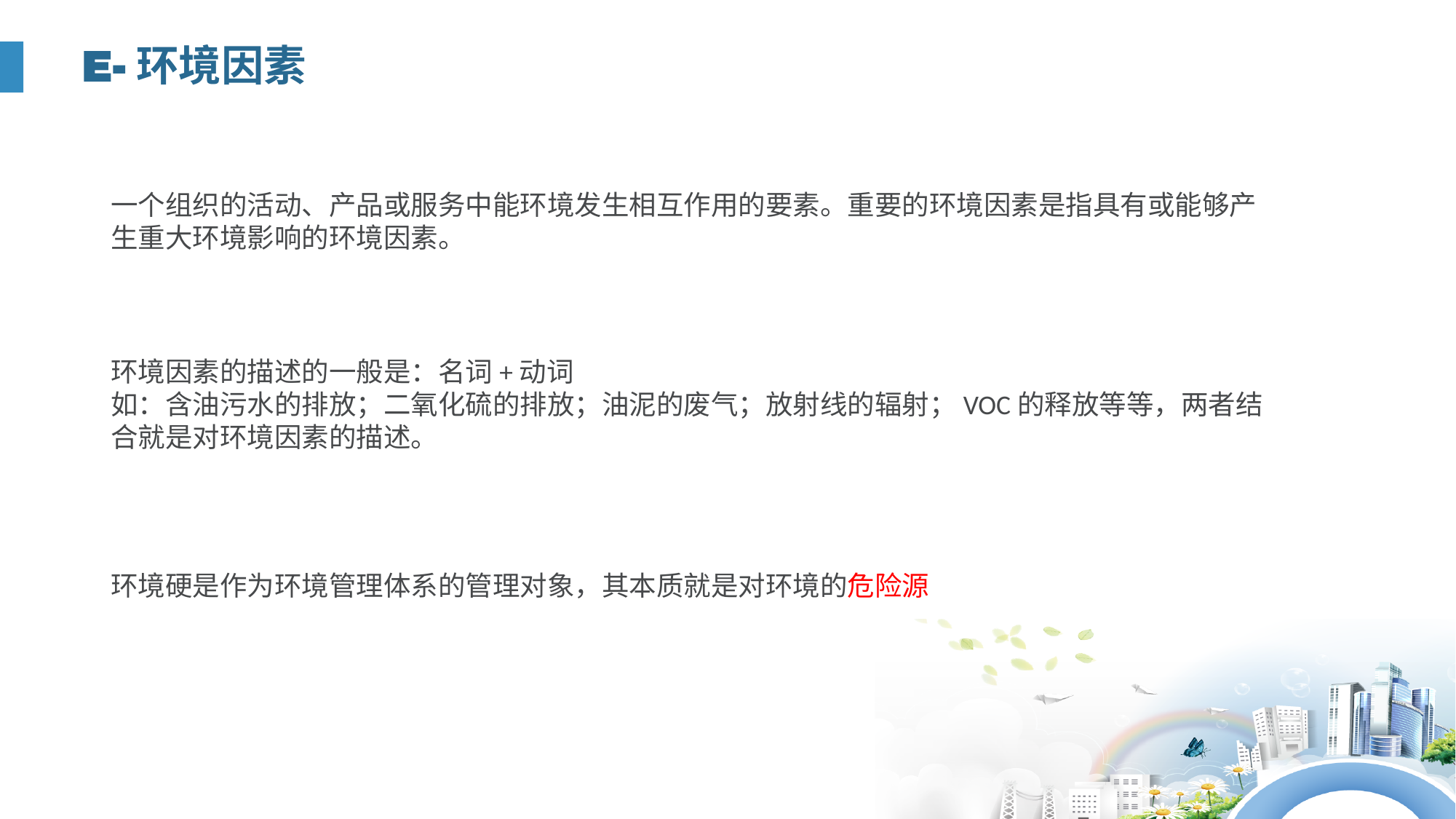

E-环境因素
一个组织的活动、产品或服务中能环境发生相互作用的要素。重要的环境因素是指具有或能够产生重大环境影响的环境因素。

环境因素的描述的一般是：名词+动词
如：含油污水的排放；二氧化硫的排放；油泥的废气；放射线的辐射；VOC的释放等等，两者结合就是对环境因素的描述。
环境硬是作为环境管理体系的管理对象，其本质就是对环境的危险源